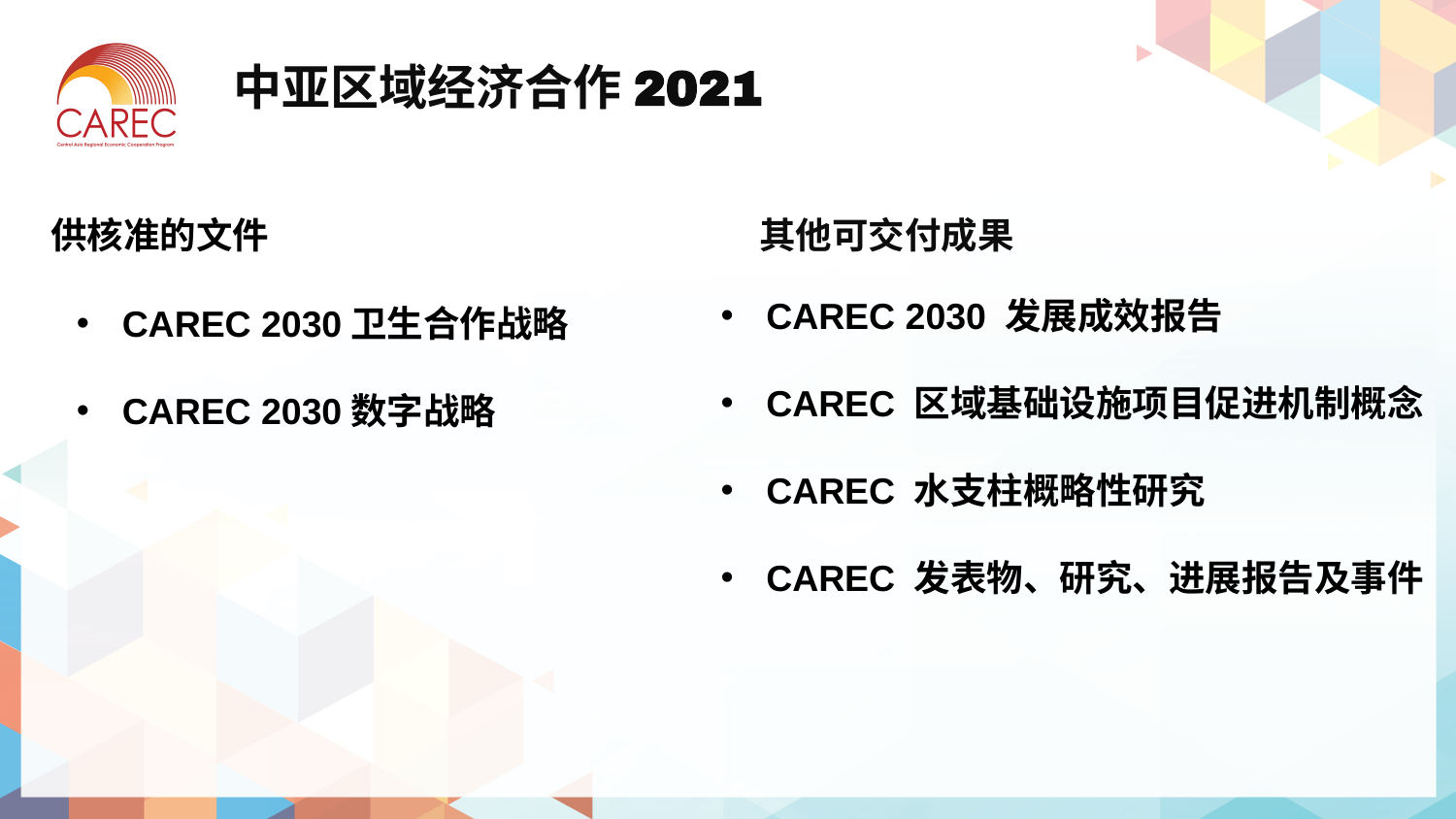

# 中亚区域经济合作2021
供核准的文件
其他可交付成果

CAREC 2030卫生合作战略

CAREC 2030数字战略

CAREC 2030 发展成效报告

CAREC 区域基础设施项目促进机制概念

CAREC 水支柱概略性研究

CAREC 发表物、研究、进展报告及事件